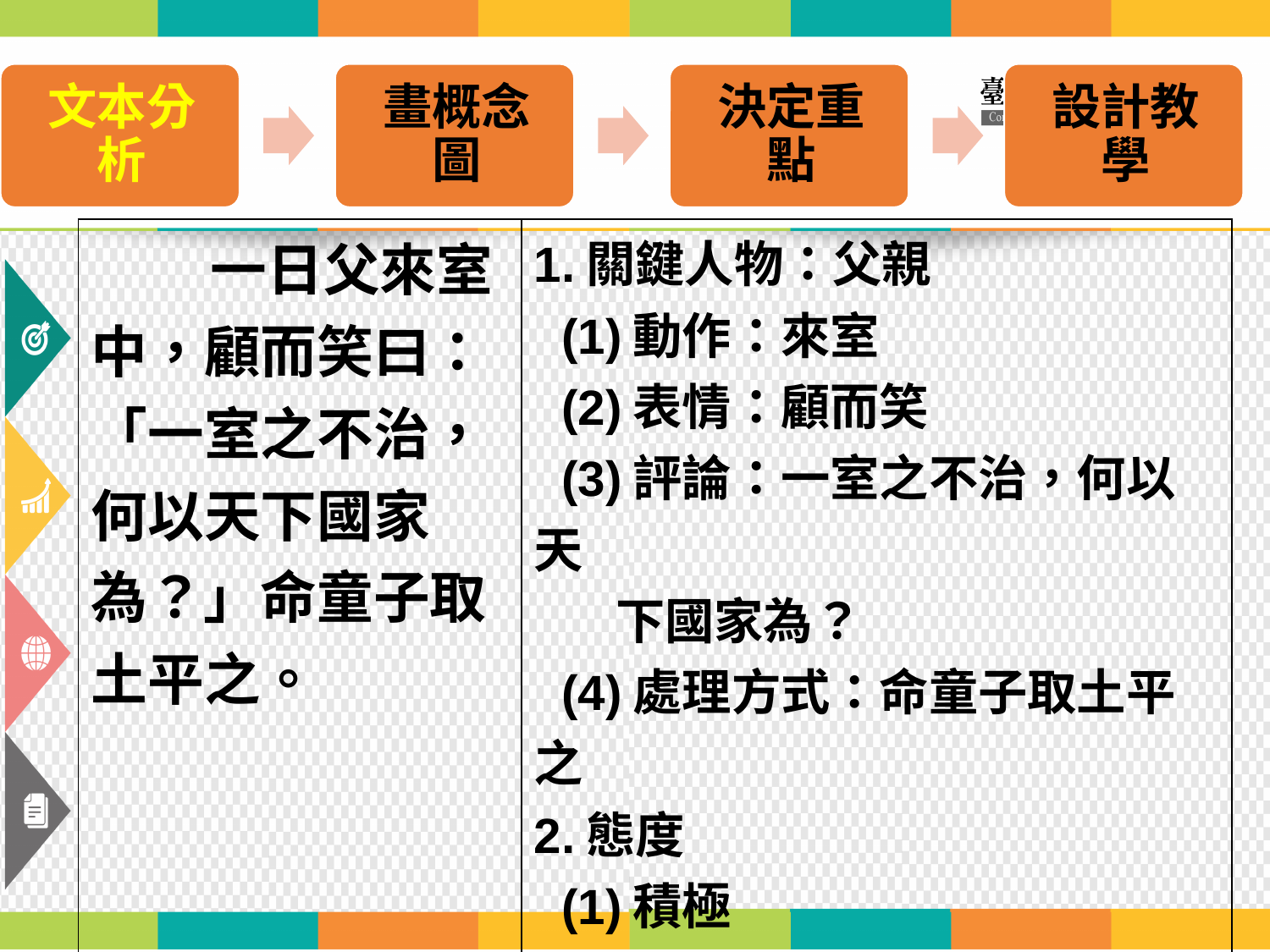

文本分析

畫概念圖

決定重點

設計教學
| 一日父來室中，顧而笑曰：「一室之不治，何以天下國家為？」命童子取土平之。 | 1.關鍵人物：父親 (1)動作：來室 (2)表情：顧而笑 (3)評論：一室之不治，何以天 下國家為？ (4)處理方式：命童子取土平之 2.態度 (1)積極 (2)不忽略小事 (3)讀書目的為治天下國家 |
| --- | --- |